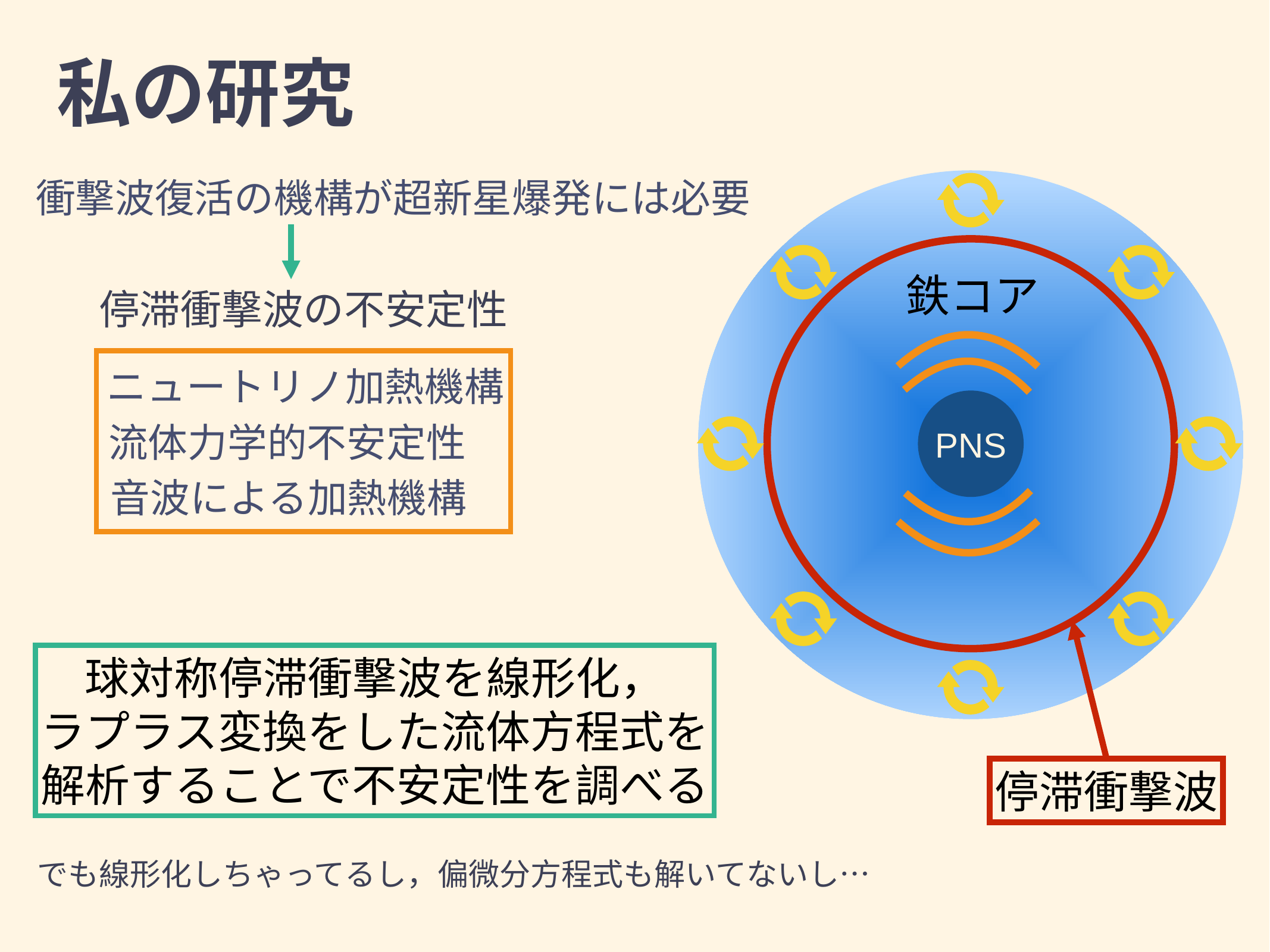

# 私の研究
衝撃波復活の機構が超新星爆発には必要

PNS

鉄コア
停滞衝撃波の不安定性

ニュートリノ加熱機構
流体力学的不安定性
音波による加熱機構

球対称停滞衝撃波を線形化，
ラプラス変換をした流体方程式を
解析することで不安定性を調べる
停滞衝撃波
でも線形化しちゃってるし，偏微分方程式も解いてないし…